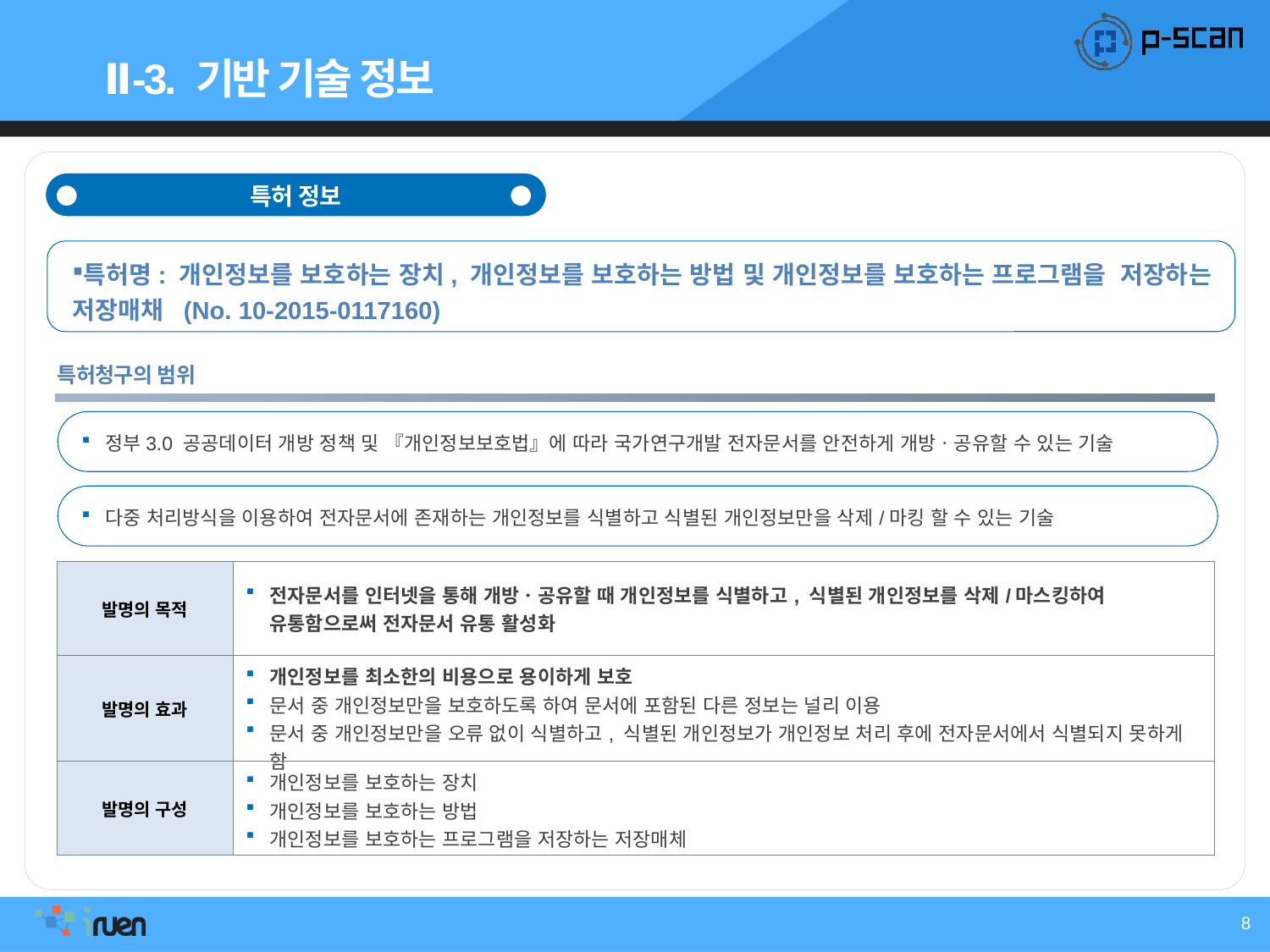

Ⅱ-3. 기반 기술 정보

특허 정보

특허명: 개인정보를 보호하는 장치, 개인정보를 보호하는 방법 및 개인정보를 보호하는 프로그램을  저장하는 저장매채  (No. 10-2015-0117160)
특허청구의 범위
정부3.0 공공데이터 개방 정책 및 『개인정보보호법』에 따라 국가연구개발 전자문서를 안전하게 개방ㆍ공유할 수 있는 기술
다중 처리방식을 이용하여 전자문서에 존재하는 개인정보를 식별하고 식별된 개인정보만을 삭제/마킹 할 수 있는 기술

| 발명의 목적 | 전자문서를 인터넷을 통해 개방ㆍ공유할 때 개인정보를 식별하고, 식별된 개인정보를 삭제/마스킹하여 유통함으로써 전자문서 유통 활성화 |
| --- | --- |
| 발명의 효과 | 개인정보를 최소한의 비용으로 용이하게 보호 문서 중 개인정보만을 보호하도록 하여 문서에 포함된 다른 정보는 널리 이용 문서 중 개인정보만을 오류 없이 식별하고, 식별된 개인정보가 개인정보 처리 후에 전자문서에서 식별되지 못하게 함 |
| 발명의 구성 | 개인정보를 보호하는 장치 개인정보를 보호하는 방법 개인정보를 보호하는 프로그램을 저장하는 저장매체 |
8